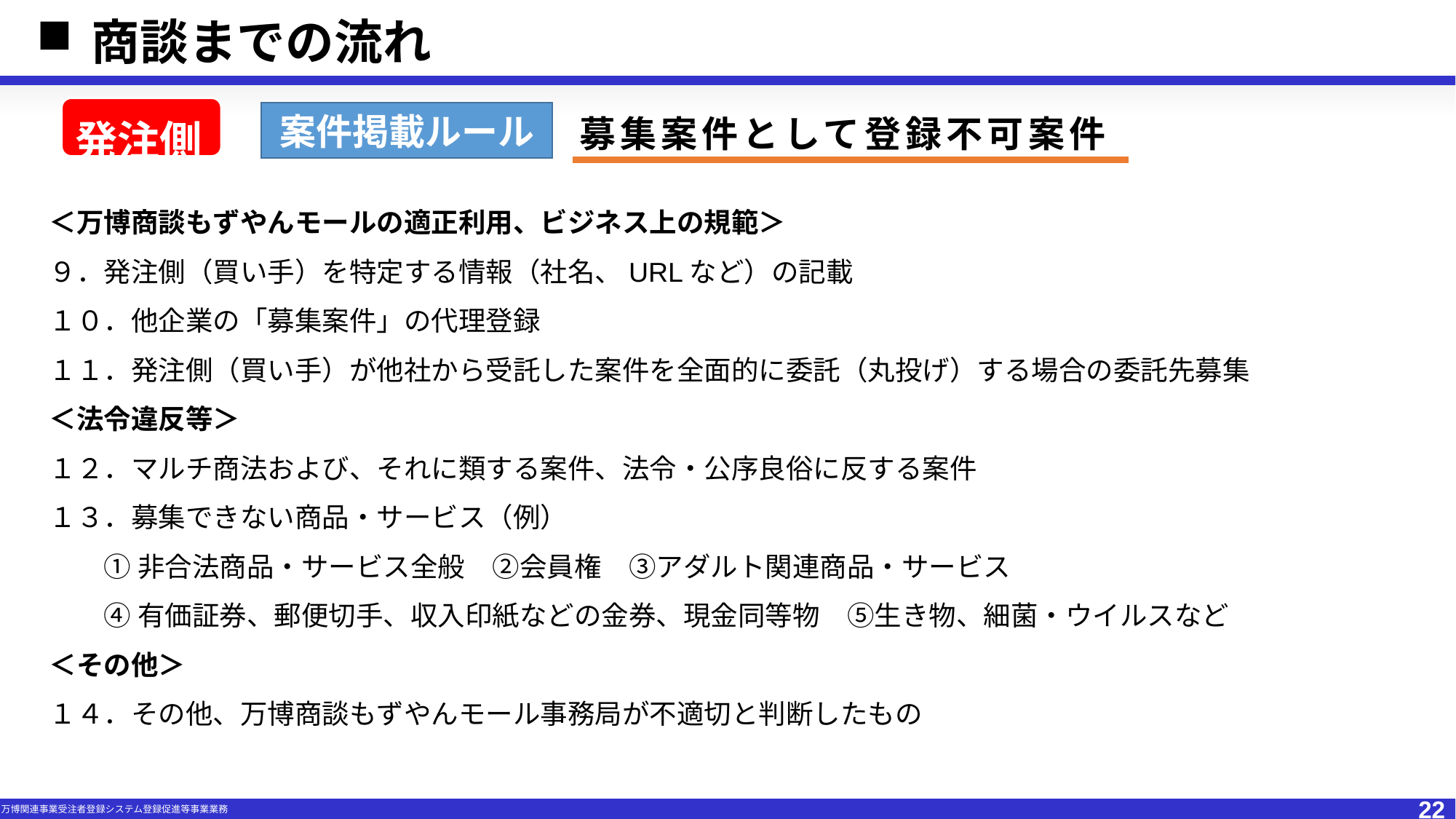

商談までの流れ
発注側
案件掲載ルール
募集案件として登録不可案件
＜万博商談もずやんモールの適正利用、ビジネス上の規範＞
９．発注側（買い手）を特定する情報（社名、URLなど）の記載
１０．他企業の「募集案件」の代理登録
１１．発注側（買い手）が他社から受託した案件を全面的に委託（丸投げ）する場合の委託先募集
＜法令違反等＞
１２．マルチ商法および、それに類する案件、法令・公序良俗に反する案件
１３．募集できない商品・サービス（例）
①非合法商品・サービス全般　②会員権　③アダルト関連商品・サービス
④有価証券、郵便切手、収入印紙などの金券、現金同等物　⑤生き物、細菌・ウイルスなど
＜その他＞
１４．その他、万博商談もずやんモール事務局が不適切と判断したもの

22